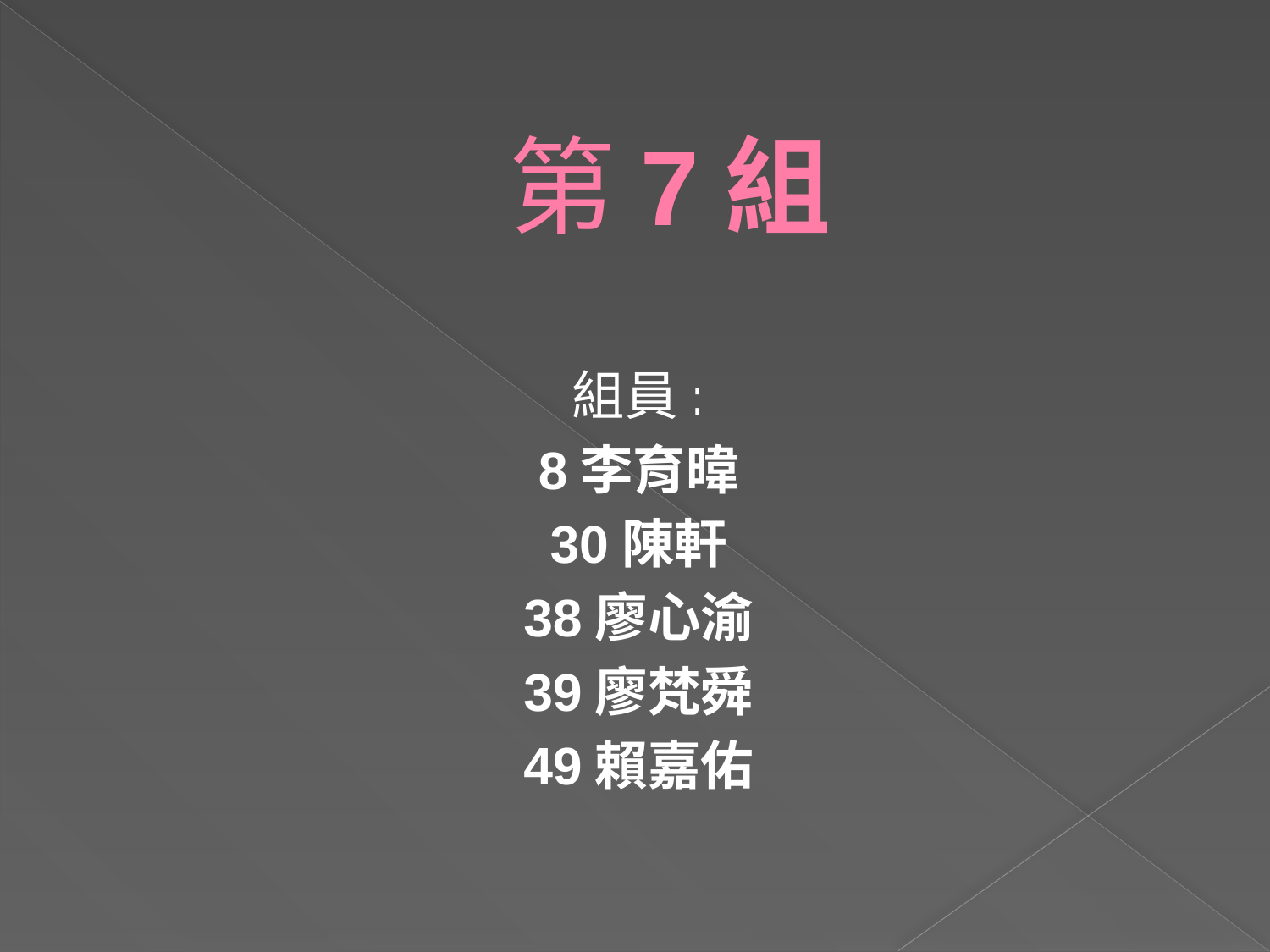

# 第7組
組員:
8李育暐
30陳軒
38廖心渝
39廖梵舜
49賴嘉佑